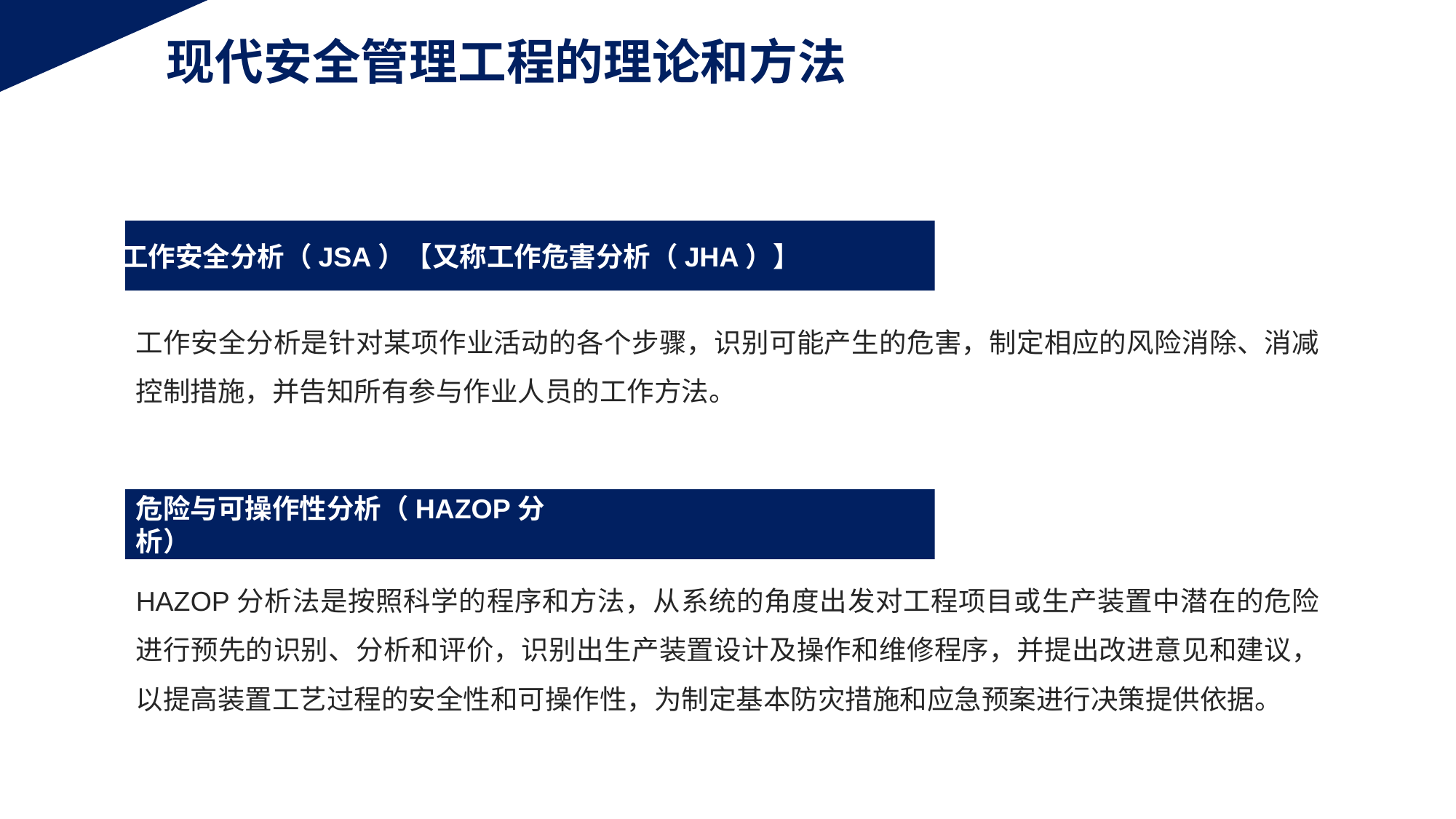

现代安全管理工程的理论和方法

工作安全分析（JSA）【又称工作危害分析（JHA）】
工作安全分析是针对某项作业活动的各个步骤，识别可能产生的危害，制定相应的风险消除、消减控制措施，并告知所有参与作业人员的工作方法。

危险与可操作性分析（HAZOP分析）
HAZOP分析法是按照科学的程序和方法，从系统的角度出发对工程项目或生产装置中潜在的危险进行预先的识别、分析和评价，识别出生产装置设计及操作和维修程序，并提出改进意见和建议，以提高装置工艺过程的安全性和可操作性，为制定基本防灾措施和应急预案进行决策提供依据。